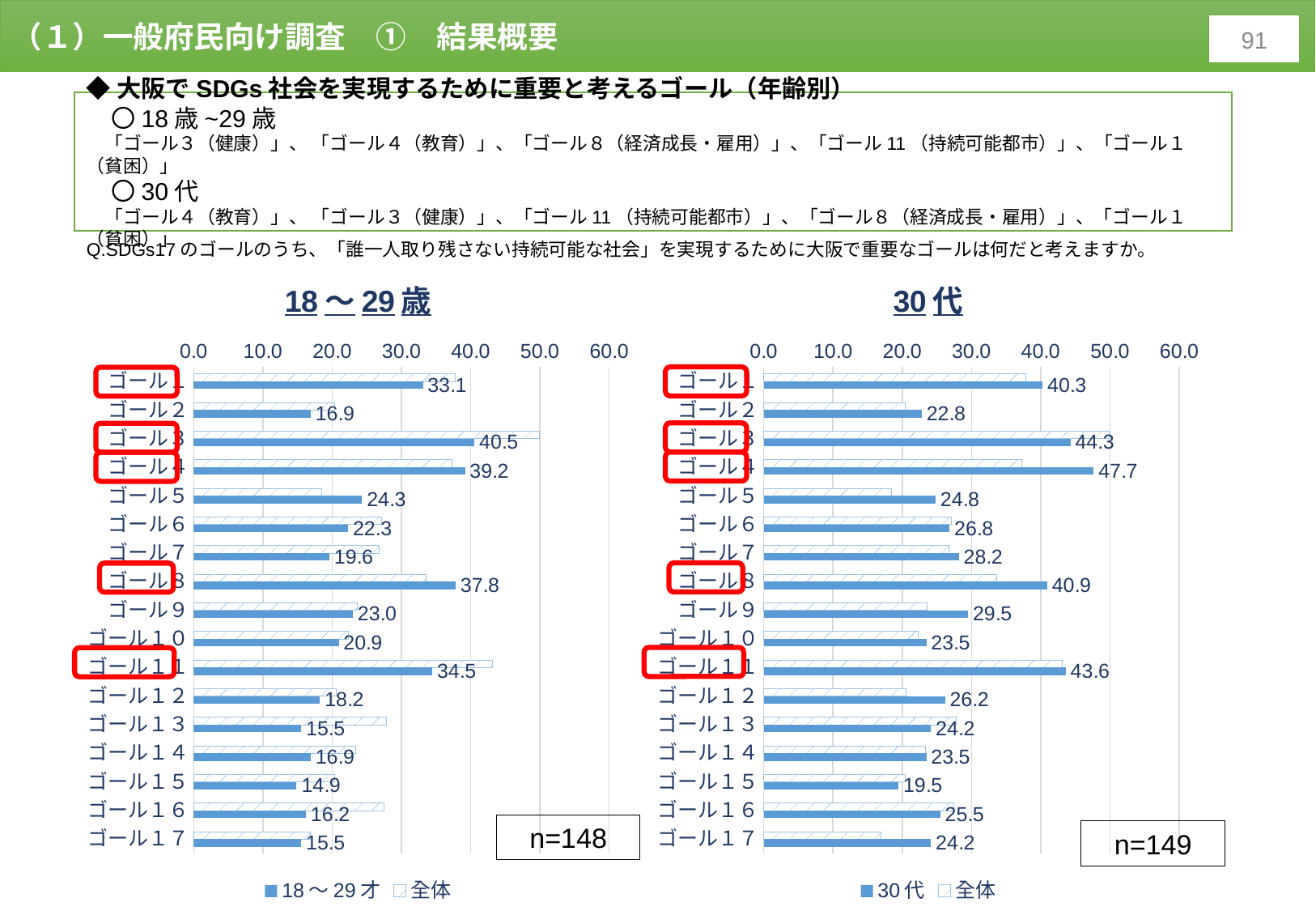

（１）一般府民向け調査　①　結果概要
91
◆大阪でSDGs社会を実現するために重要と考えるゴール（年齢別）
　〇18歳~29歳
　「ゴール３（健康）」、 「ゴール４（教育）」、「ゴール８（経済成長・雇用）」、「ゴール11（持続可能都市）」、「ゴール１（貧困）」
　〇30代
　「ゴール４（教育）」、 「ゴール３（健康）」、「ゴール11（持続可能都市）」、「ゴール８（経済成長・雇用）」、「ゴール１（貧困）」
Q.SDGs17のゴールのうち、「誰一人取り残さない持続可能な社会」を実現するために大阪で重要なゴールは何だと考えますか。

### Chart: 18～29歳

| Category | 全体 | 18～29才 |
|---|---|---|
| ゴール１ | 37.8 | 33.108108108108 |
| ゴール２ | 20.4 | 16.891891891892 |
| ゴール３ | 49.9 | 40.540540540541 |
| ゴール４ | 37.3 | 39.189189189189 |
| ゴール５ | 18.5 | 24.324324324324 |
| ゴール６ | 27.1 | 22.297297297297 |
| ゴール７ | 26.8 | 19.594594594595 |
| ゴール８ | 33.6 | 37.837837837838 |
| ゴール９ | 23.6 | 22.972972972973 |
| ゴール１０ | 22.3 | 20.945945945946 |
| ゴール１１ | 43.1 | 34.459459459459 |
| ゴール１２ | 20.6 | 18.243243243243 |
| ゴール１３ | 27.8 | 15.540540540541 |
| ゴール１４ | 23.4 | 16.891891891892 |
| ゴール１５ | 20.4 | 14.864864864865 |
| ゴール１６ | 27.5 | 16.216216216216 |
| ゴール１７ | 16.9 | 15.540540540541 |

### Chart: 30代

| Category | 全体 | 30代 |
|---|---|---|
| ゴール１ | 37.8 | 40.268456375839 |
| ゴール２ | 20.4 | 22.818791946309 |
| ゴール３ | 49.9 | 44.295302013423 |
| ゴール４ | 37.3 | 47.651006711409 |
| ゴール５ | 18.5 | 24.832214765101 |
| ゴール６ | 27.1 | 26.845637583893 |
| ゴール７ | 26.8 | 28.187919463087 |
| ゴール８ | 33.6 | 40.939597315436 |
| ゴール９ | 23.6 | 29.530201342282 |
| ゴール１０ | 22.3 | 23.489932885906 |
| ゴール１１ | 43.1 | 43.624161073826 |
| ゴール１２ | 20.6 | 26.174496644295 |
| ゴール１３ | 27.8 | 24.161073825503 |
| ゴール１４ | 23.4 | 23.489932885906 |
| ゴール１５ | 20.4 | 19.463087248322 |
| ゴール１６ | 27.5 | 25.503355704698 |
| ゴール１７ | 16.9 | 24.161073825503 |

n=148
n=149